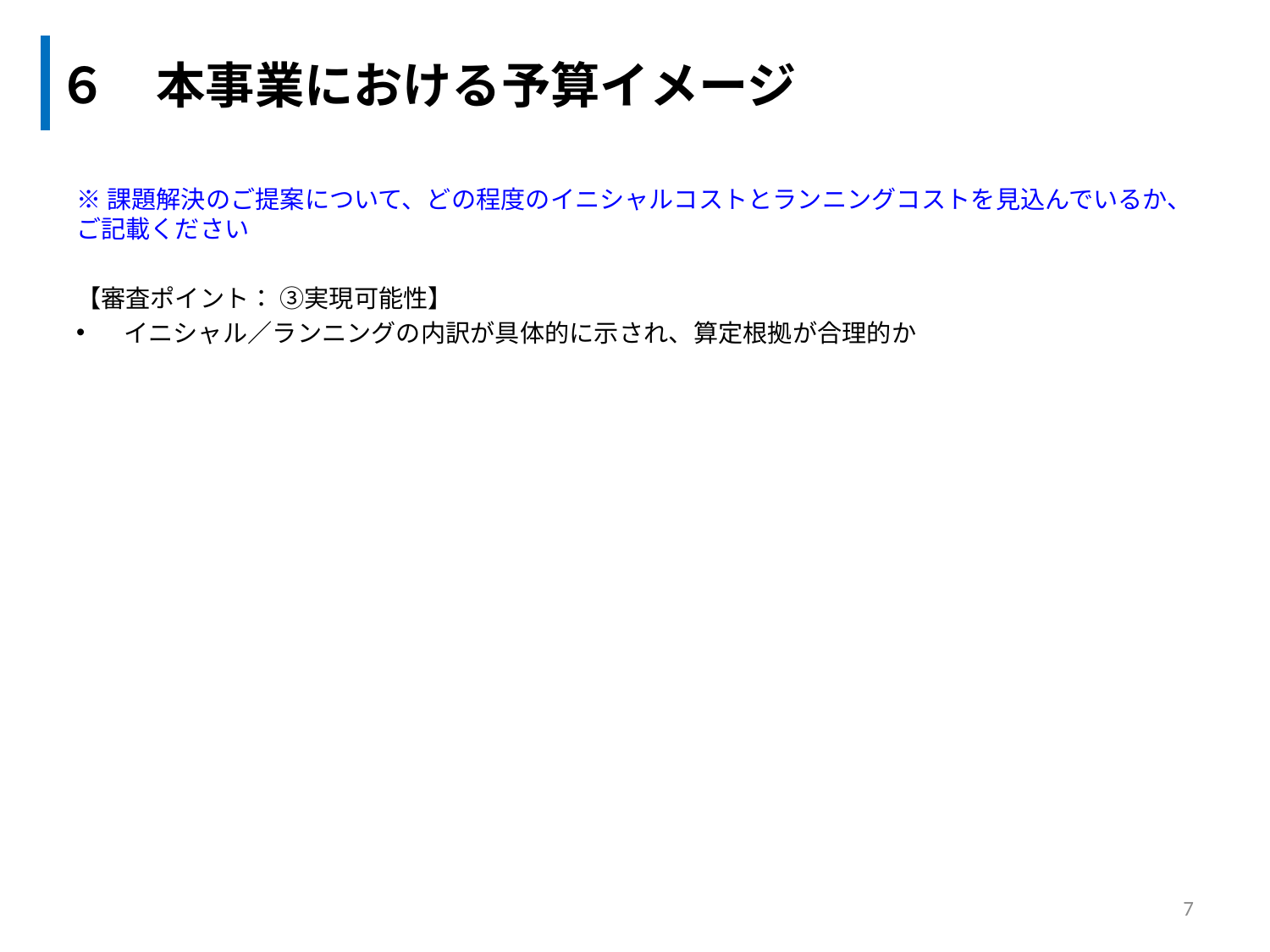

| ６　本事業における予算イメージ |
| --- |
※課題解決のご提案について、どの程度のイニシャルコストとランニングコストを見込んでいるか、ご記載ください

【審査ポイント： ③実現可能性】
イニシャル／ランニングの内訳が具体的に示され、算定根拠が合理的か
7